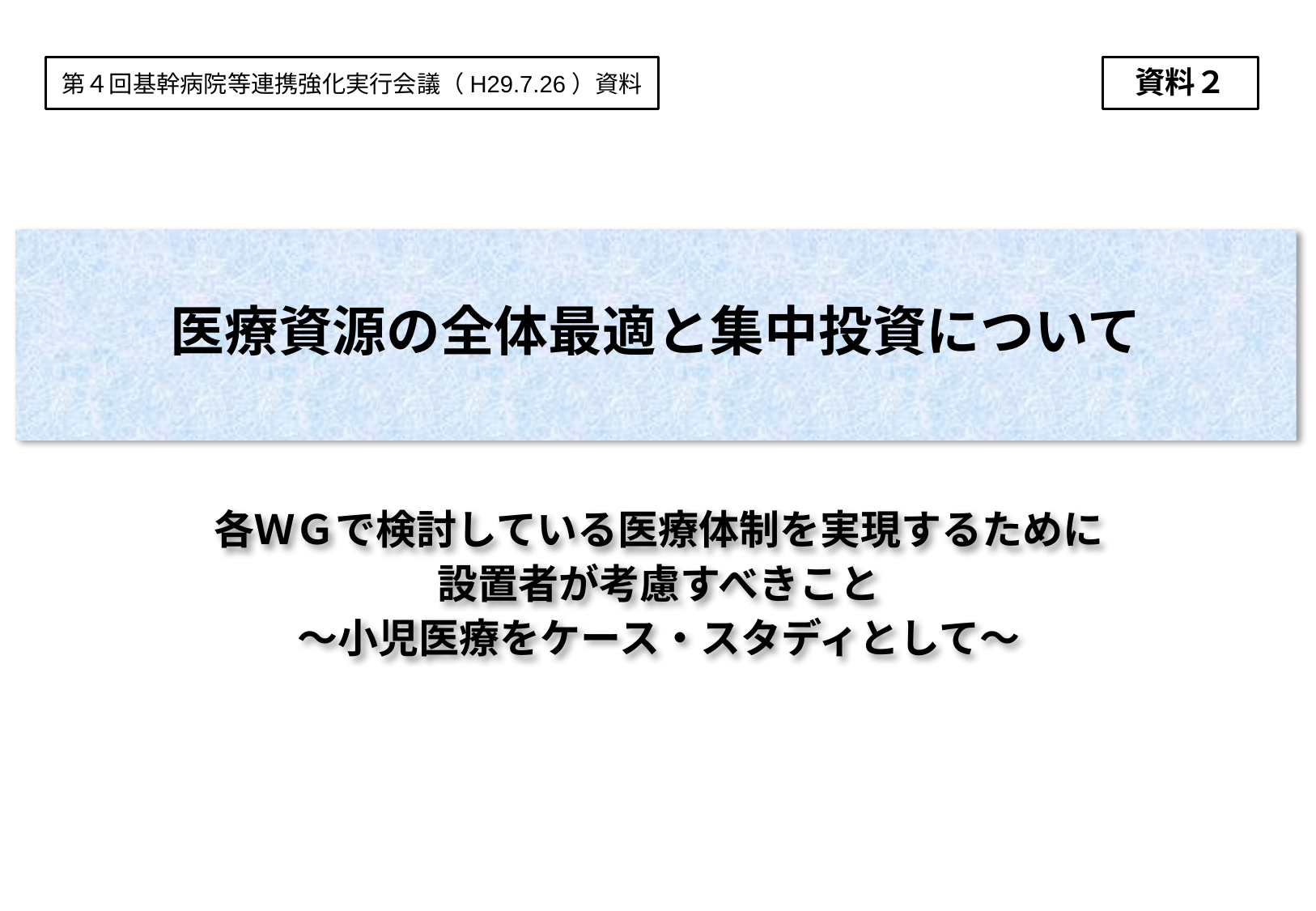

第４回基幹病院等連携強化実行会議（H29.7.26）資料
資料２
医療資源の全体最適と集中投資について
各ＷＧで検討している医療体制を実現するために
設置者が考慮すべきこと
～小児医療をケース・スタディとして～